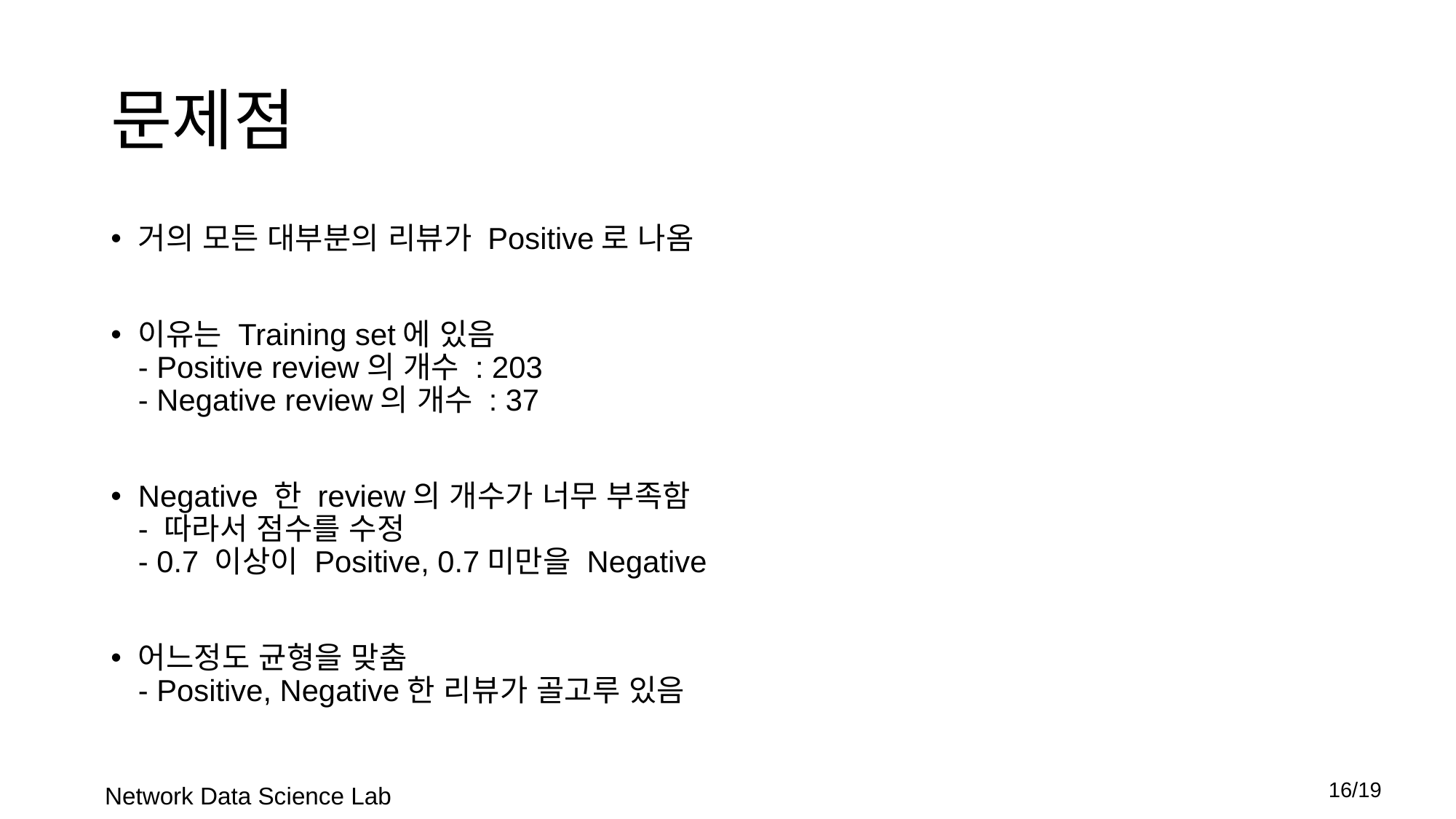

# 문제점
거의 모든 대부분의 리뷰가 Positive로 나옴

이유는 Training set에 있음
- Positive review의 개수 : 203
- Negative review의 개수 : 37

Negative 한 review의 개수가 너무 부족함
- 따라서 점수를 수정
- 0.7 이상이 Positive, 0.7미만을 Negative

어느정도 균형을 맞춤
- Positive, Negative한 리뷰가 골고루 있음
16/19